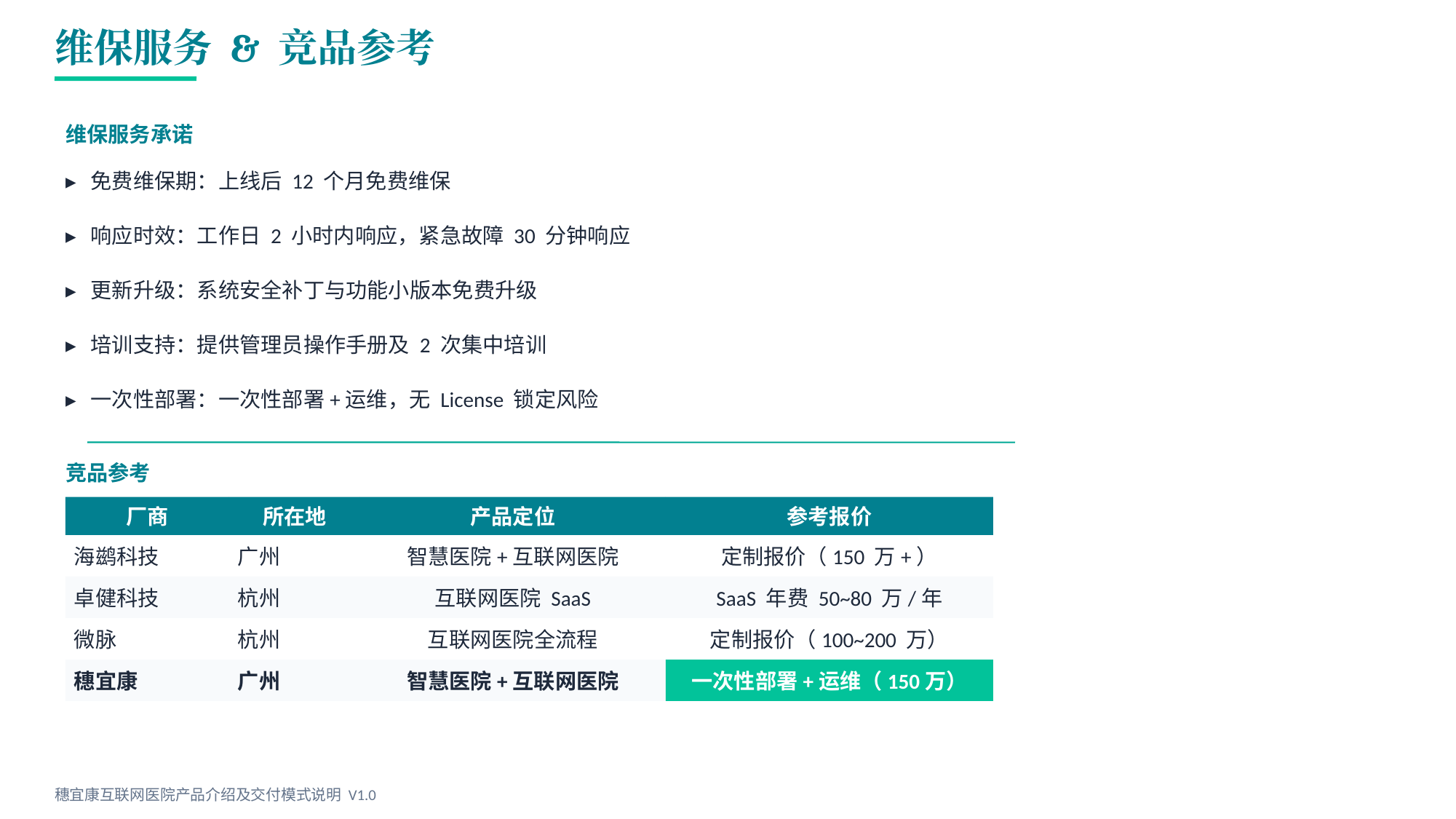

维保服务 & 竞品参考

维保服务承诺
▸  免费维保期：上线后 12 个月免费维保
▸  响应时效：工作日 2 小时内响应，紧急故障 30 分钟响应
▸  更新升级：系统安全补丁与功能小版本免费升级
▸  培训支持：提供管理员操作手册及 2 次集中培训
▸  一次性部署：一次性部署+运维，无 License 锁定风险

竞品参考

厂商

所在地

产品定位

参考报价

海鹚科技

广州

智慧医院+互联网医院

定制报价（150 万+）

卓健科技

杭州

互联网医院 SaaS

SaaS 年费 50~80 万/年

微脉

杭州

互联网医院全流程

定制报价（100~200 万）

穗宜康

广州

智慧医院+互联网医院

一次性部署+运维（150万）
穗宜康互联网医院产品介绍及交付模式说明 V1.0